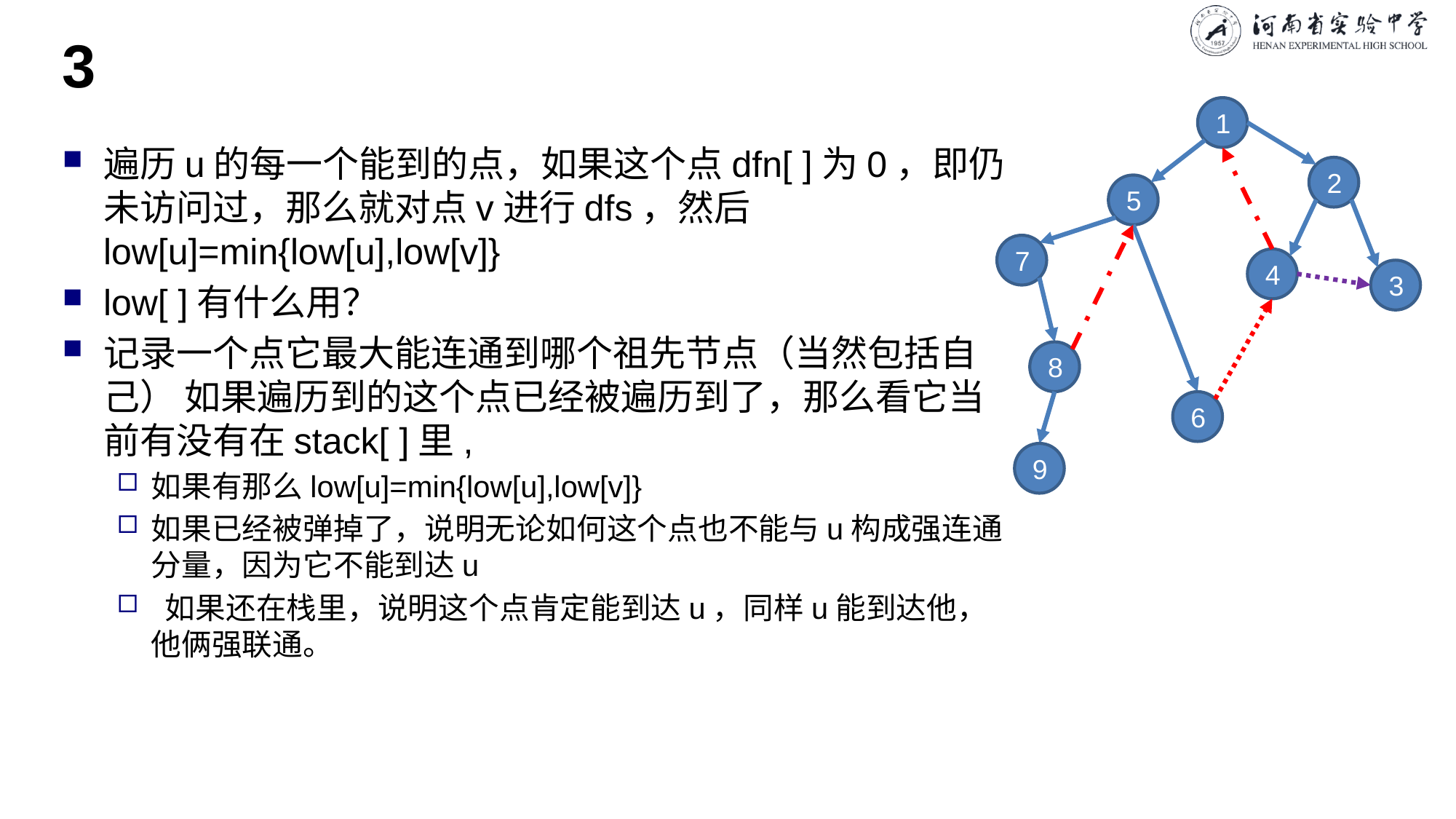

# 3
1
遍历u的每一个能到的点，如果这个点dfn[ ]为0，即仍未访问过，那么就对点v进行dfs，然后low[u]=min{low[u],low[v]}
low[ ]有什么用？
记录一个点它最大能连通到哪个祖先节点（当然包括自己） 如果遍历到的这个点已经被遍历到了，那么看它当前有没有在stack[ ]里,
如果有那么low[u]=min{low[u],low[v]}
如果已经被弹掉了，说明无论如何这个点也不能与u构成强连通分量，因为它不能到达u
 如果还在栈里，说明这个点肯定能到达u，同样u能到达他，他俩强联通。
2
5
7
4
3
8
6
9